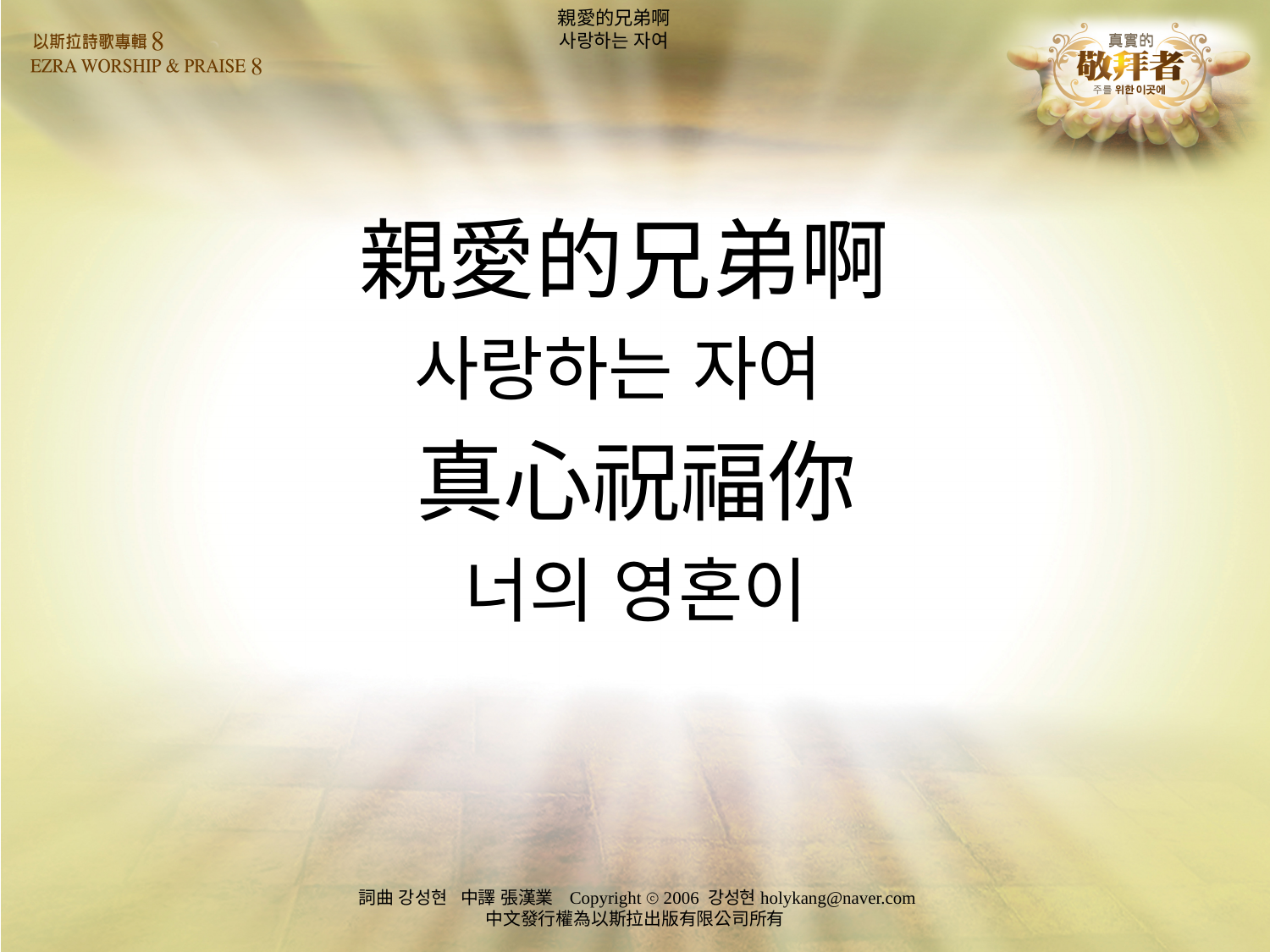

# 親愛的兄弟啊 사랑하는 자여
親愛的兄弟啊
사랑하는 자여
真心祝福你
너의 영혼이
詞曲 강성현   中譯 張漢業   Copyright ⓒ 2006 강성현holykang@naver.com
中文發行權為以斯拉出版有限公司所有